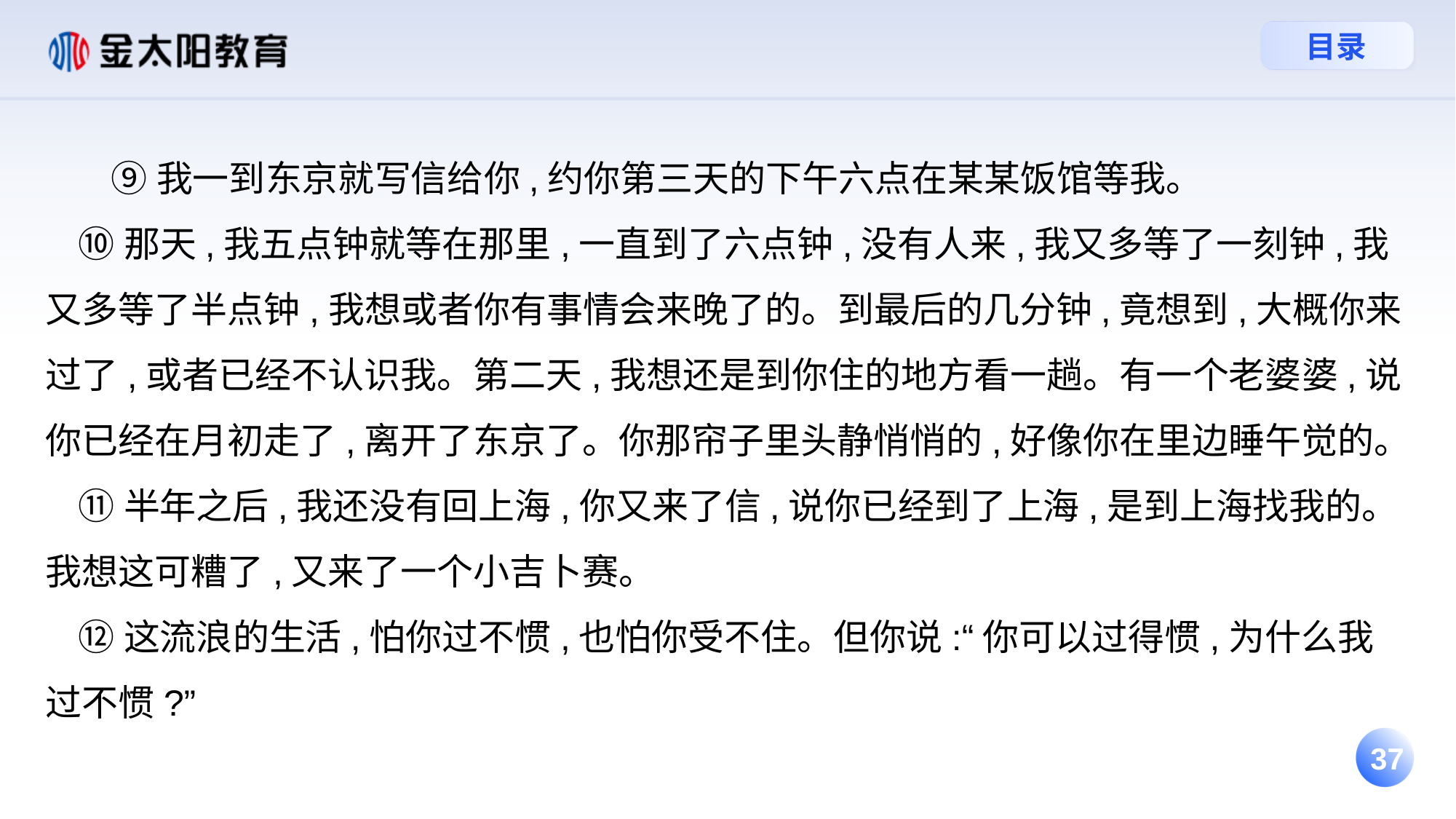

⑨我一到东京就写信给你,约你第三天的下午六点在某某饭馆等我。
    ⑩那天,我五点钟就等在那里,一直到了六点钟,没有人来,我又多等了一刻钟,我又多等了半点钟,我想或者你有事情会来晚了的。到最后的几分钟,竟想到,大概你来过了,或者已经不认识我。第二天,我想还是到你住的地方看一趟。有一个老婆婆,说你已经在月初走了,离开了东京了。你那帘子里头静悄悄的,好像你在里边睡午觉的。
    ⑪半年之后,我还没有回上海,你又来了信,说你已经到了上海,是到上海找我的。我想这可糟了,又来了一个小吉卜赛。
    ⑫这流浪的生活,怕你过不惯,也怕你受不住。但你说:“你可以过得惯,为什么我过不惯?”